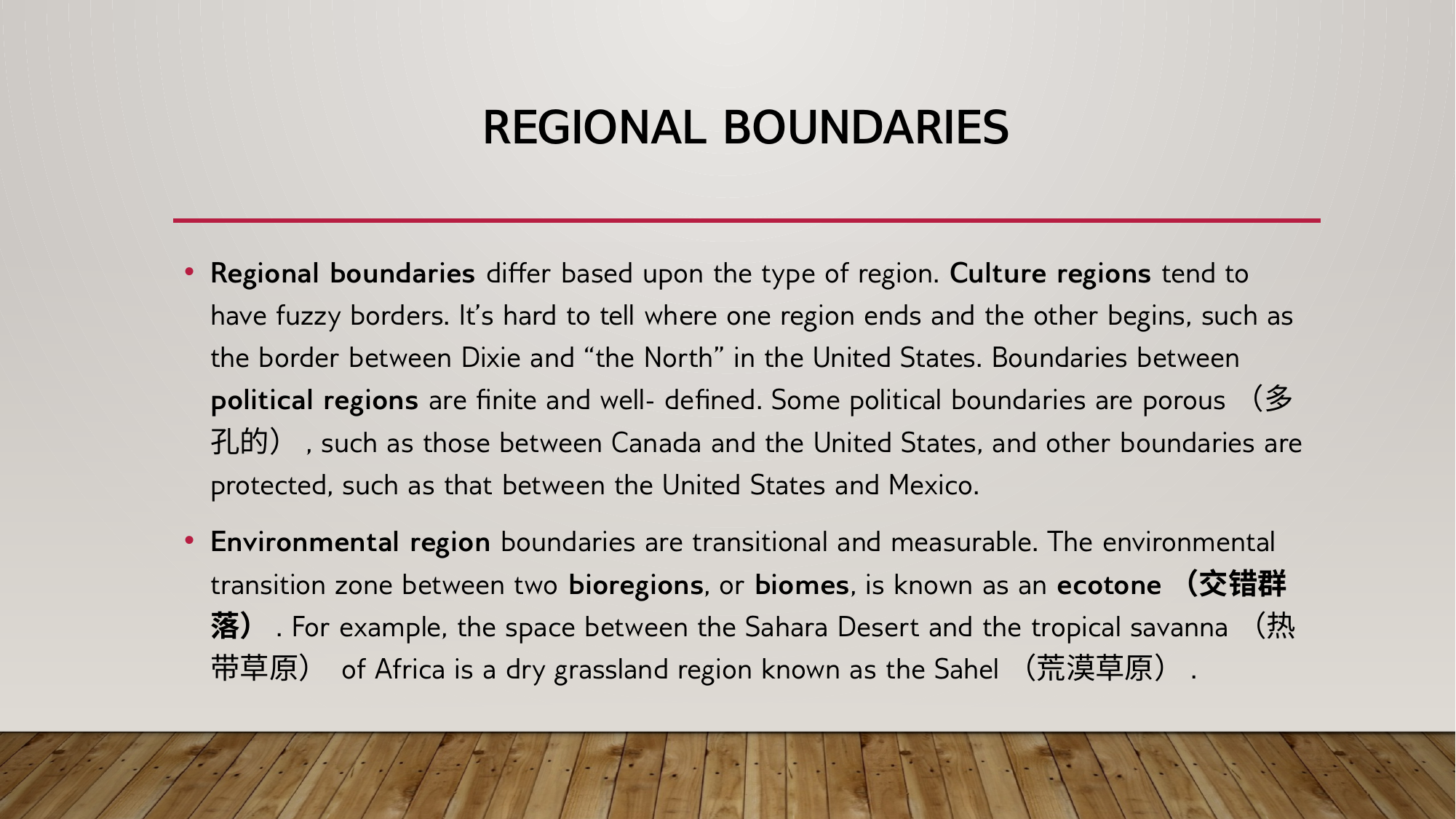

# Regional boundaries
Regional boundaries differ based upon the type of region. Culture regions tend to have fuzzy borders. It’s hard to tell where one region ends and the other begins, such as the border between Dixie and “the North” in the United States. Boundaries between political regions are finite and well- defined. Some political boundaries are porous（多孔的）, such as those between Canada and the United States, and other boundaries are protected, such as that between the United States and Mexico.
Environmental region boundaries are transitional and measurable. The environmental transition zone between two bioregions, or biomes, is known as an ecotone（交错群落）. For example, the space between the Sahara Desert and the tropical savanna（热带草原） of Africa is a dry grassland region known as the Sahel（荒漠草原）.